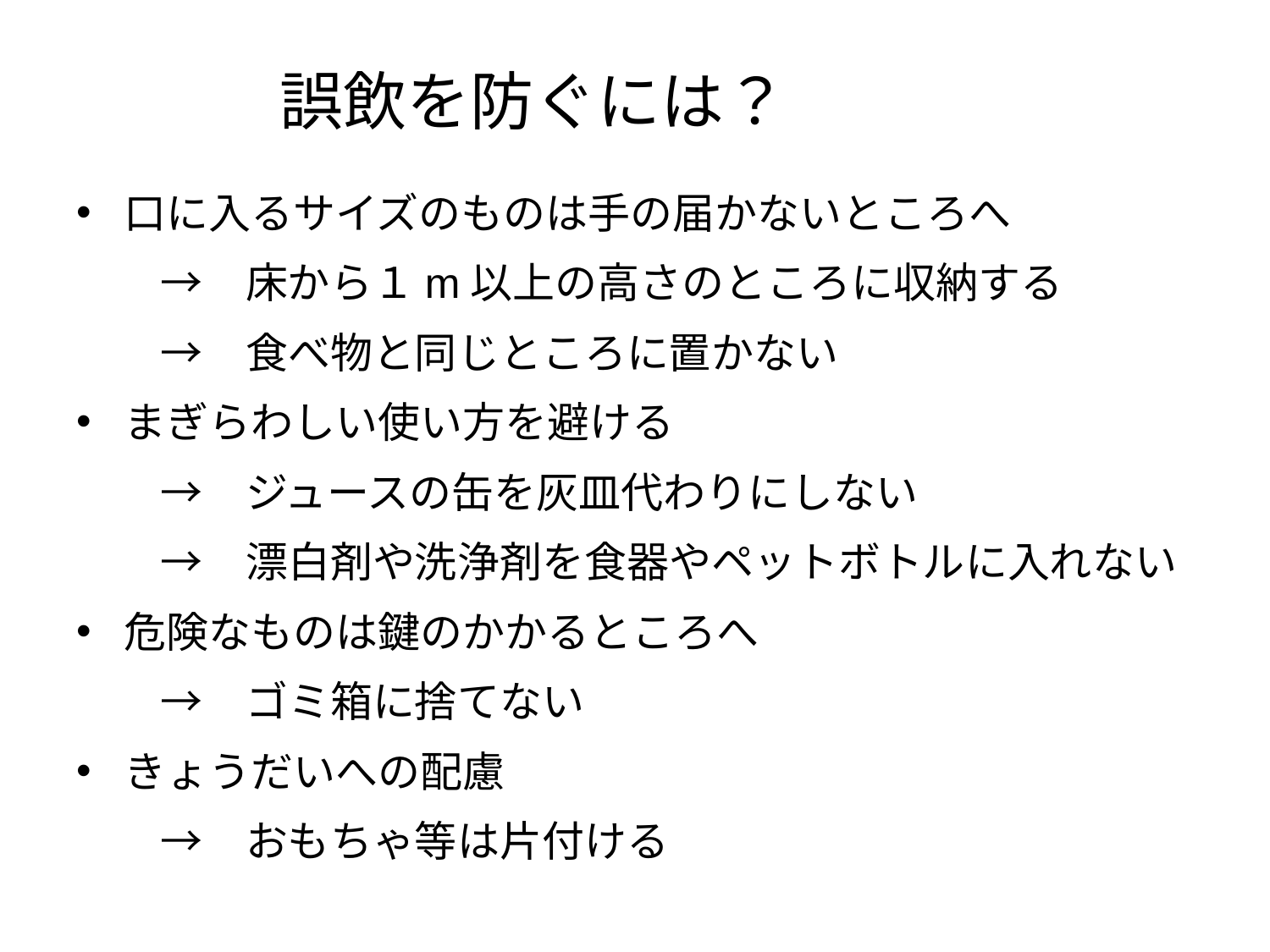

# 誤飲を防ぐには？
口に入るサイズのものは手の届かないところへ
　　→　床から１m以上の高さのところに収納する
　　→　食べ物と同じところに置かない
まぎらわしい使い方を避ける
　　→　ジュースの缶を灰皿代わりにしない
　　→　漂白剤や洗浄剤を食器やペットボトルに入れない
危険なものは鍵のかかるところへ
　　→　ゴミ箱に捨てない
きょうだいへの配慮
　　→　おもちゃ等は片付ける